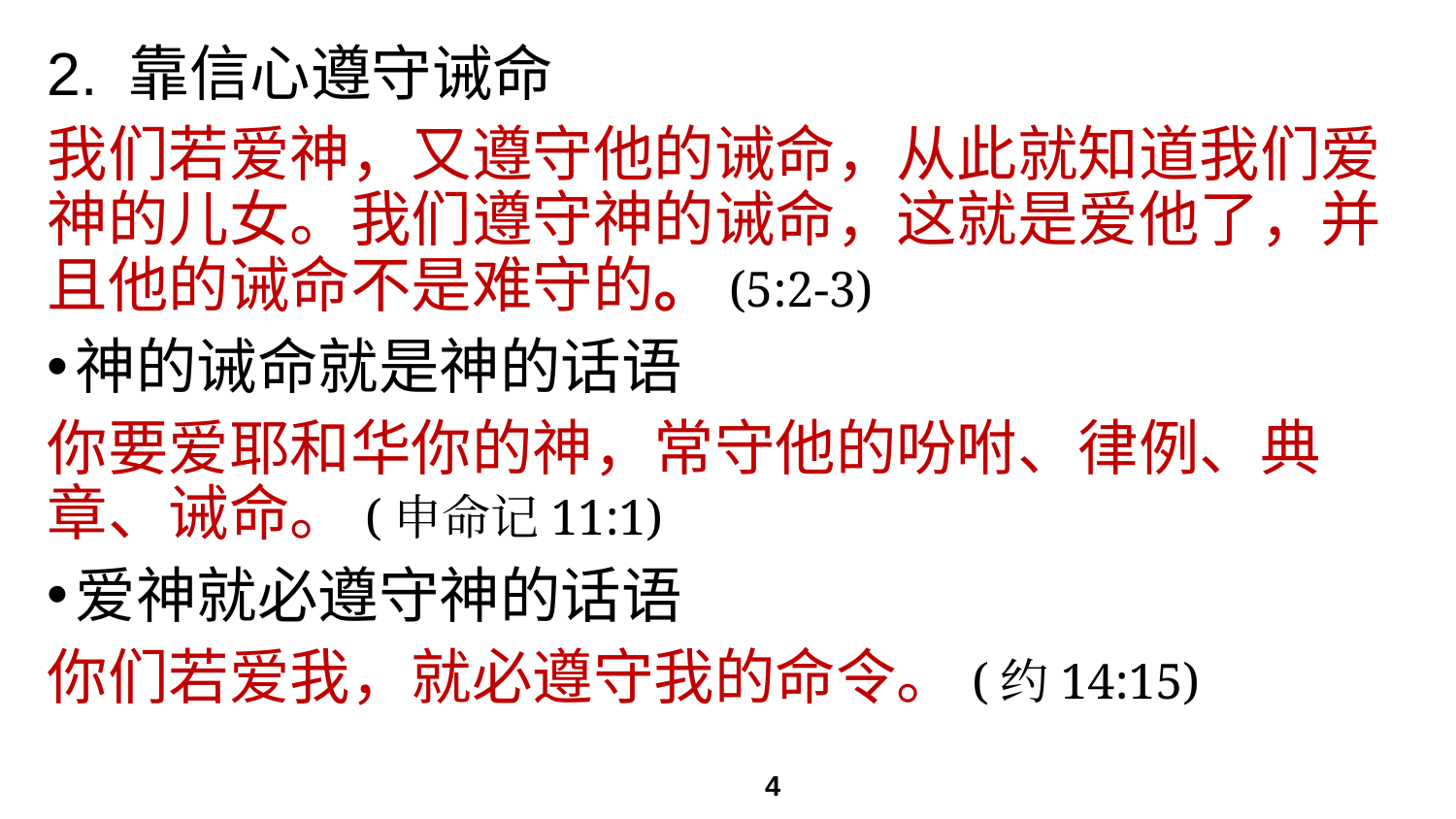

# 2. 靠信心遵守诫命
我们若爱神，又遵守他的诫命，从此就知道我们爱神的儿女。我们遵守神的诫命，这就是爱他了，并且他的诫命不是难守的。(5:2-3)
神的诫命就是神的话语
你要爱耶和华你的神，常守他的吩咐、律例、典章、诫命。(申命记11:1)
爱神就必遵守神的话语
你们若爱我，就必遵守我的命令。(约14:15)

4